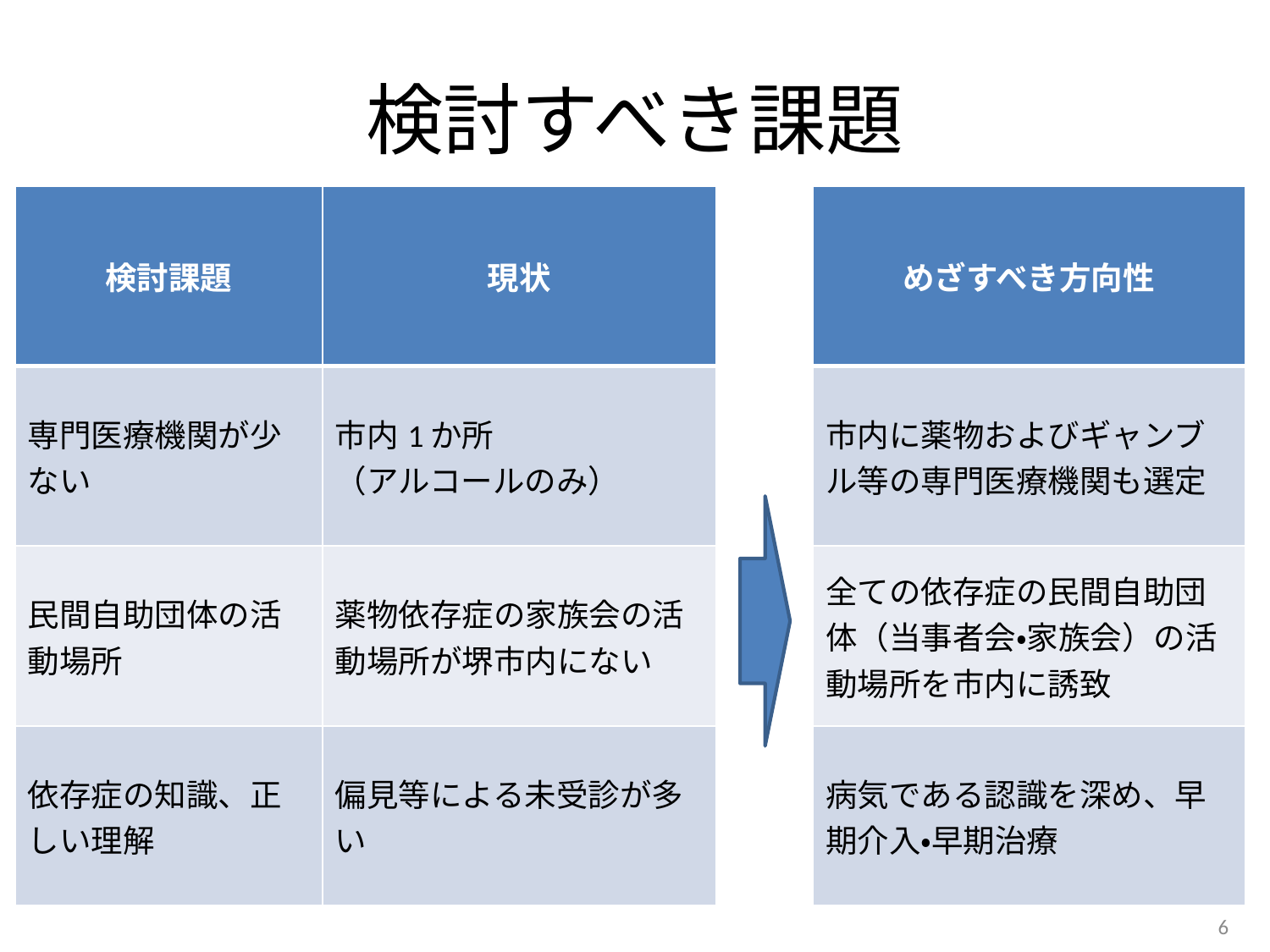

# 検討すべき課題
| 検討課題 | 現状 |  | めざすべき方向性 |
| --- | --- | --- | --- |
| 専門医療機関が少ない | 市内1か所 （アルコールのみ） |  | 市内に薬物およびギャンブル等の専門医療機関も選定 |
| 民間自助団体の活動場所 | 薬物依存症の家族会の活動場所が堺市内にない |  | 全ての依存症の民間自助団体（当事者会・家族会）の活動場所を市内に誘致 |
| 依存症の知識、正しい理解 | 偏見等による未受診が多い |  | 病気である認識を深め、早期介入・早期治療 |

6